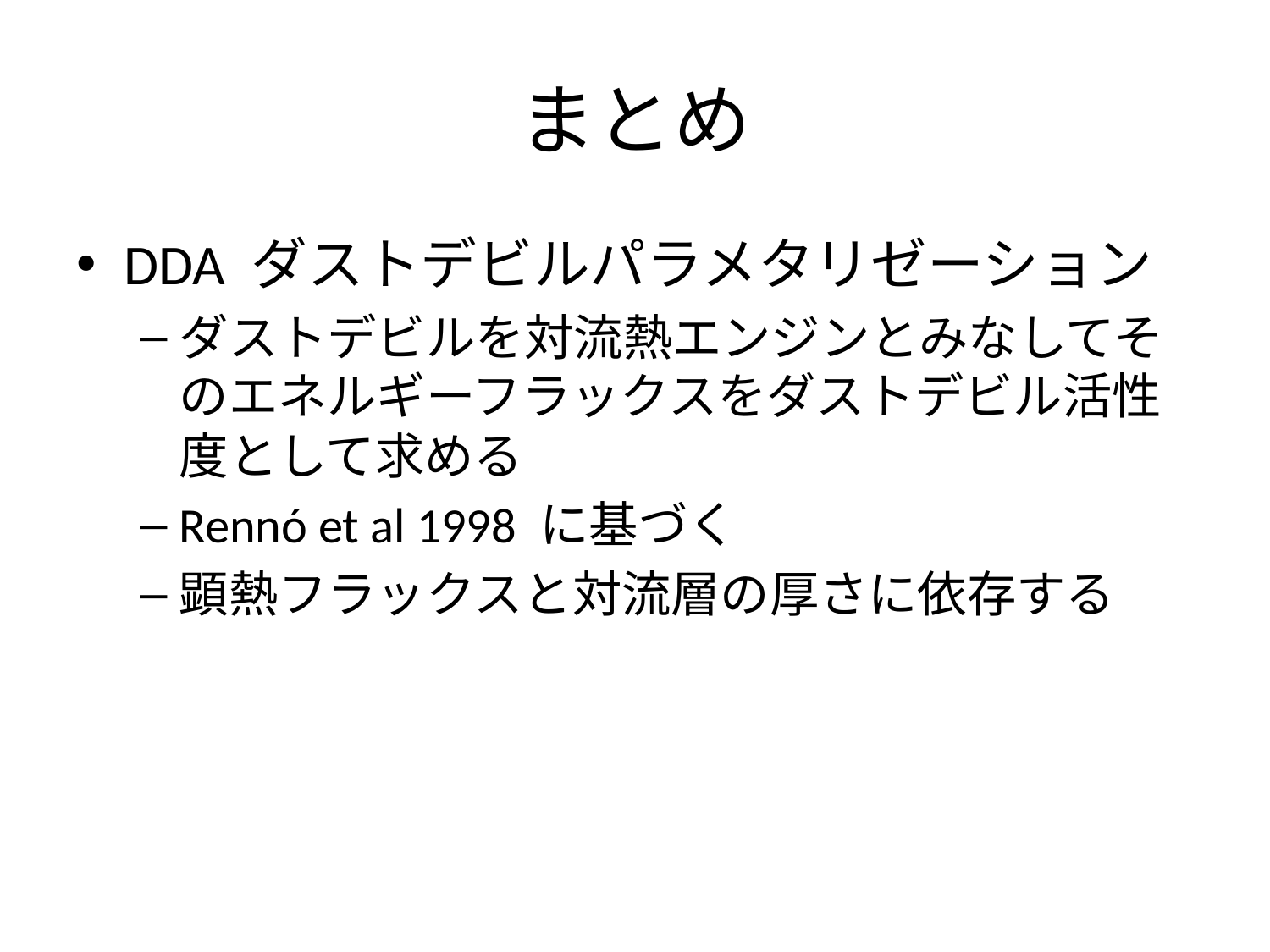

# まとめ
DDA ダストデビルパラメタリゼーション
ダストデビルを対流熱エンジンとみなしてそのエネルギーフラックスをダストデビル活性度として求める
Rennó et al 1998 に基づく
顕熱フラックスと対流層の厚さに依存する